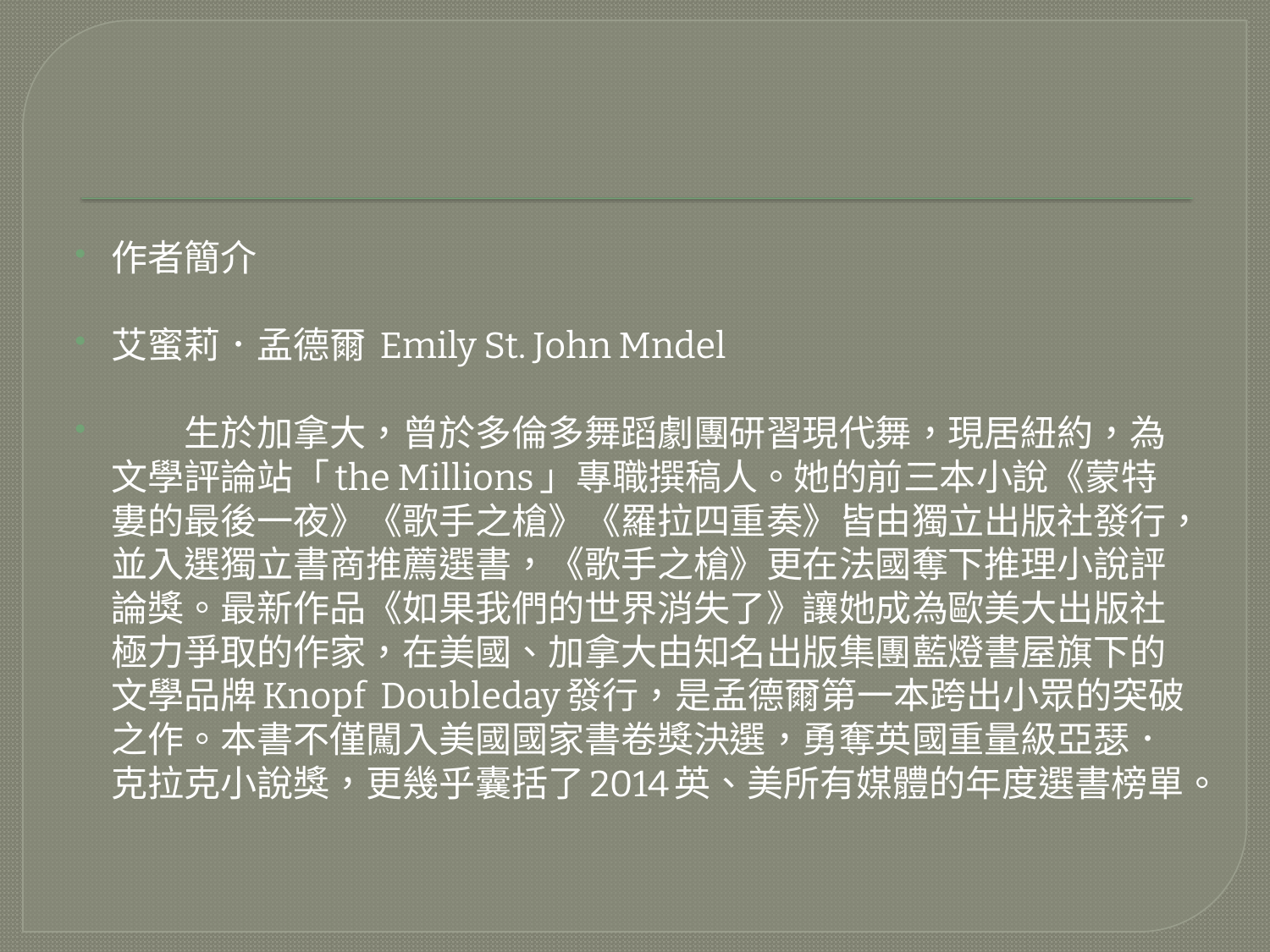

#
作者簡介

艾蜜莉．孟德爾 Emily St. John Mndel

　　生於加拿大，曾於多倫多舞蹈劇團研習現代舞，現居紐約，為文學評論站「the Millions」專職撰稿人。她的前三本小說《蒙特婁的最後一夜》《歌手之槍》《羅拉四重奏》皆由獨立出版社發行，並入選獨立書商推薦選書，《歌手之槍》更在法國奪下推理小說評論獎。最新作品《如果我們的世界消失了》讓她成為歐美大出版社極力爭取的作家，在美國、加拿大由知名出版集團藍燈書屋旗下的文學品牌Knopf  Doubleday發行，是孟德爾第一本跨出小眾的突破之作。本書不僅闖入美國國家書卷獎決選，勇奪英國重量級亞瑟．克拉克小說獎，更幾乎囊括了2014英、美所有媒體的年度選書榜單。